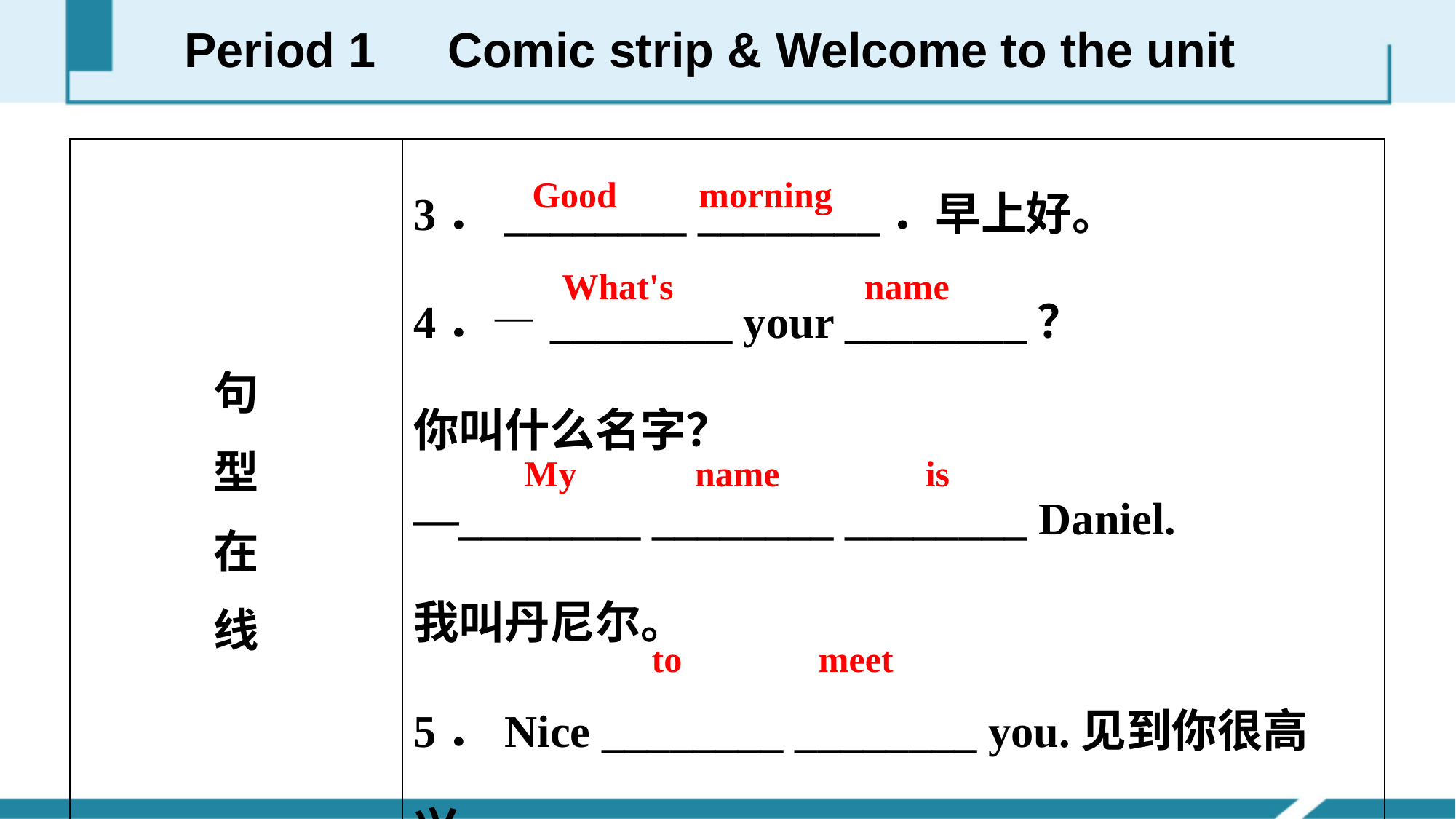

Period 1　Comic strip & Welcome to the unit
| 句 型 在 线 | 3．\_\_\_\_\_\_\_\_ \_\_\_\_\_\_\_\_．早上好。 4．—\_\_\_\_\_\_\_\_ your \_\_\_\_\_\_\_\_？ 你叫什么名字？ —\_\_\_\_\_\_\_\_ \_\_\_\_\_\_\_\_ \_\_\_\_\_\_\_\_ Daniel. 我叫丹尼尔。 5．Nice \_\_\_\_\_\_\_\_ \_\_\_\_\_\_\_\_ you.见到你很高兴。 |
| --- | --- |
Good         morning
What's                     name

My             name                is
to               meet